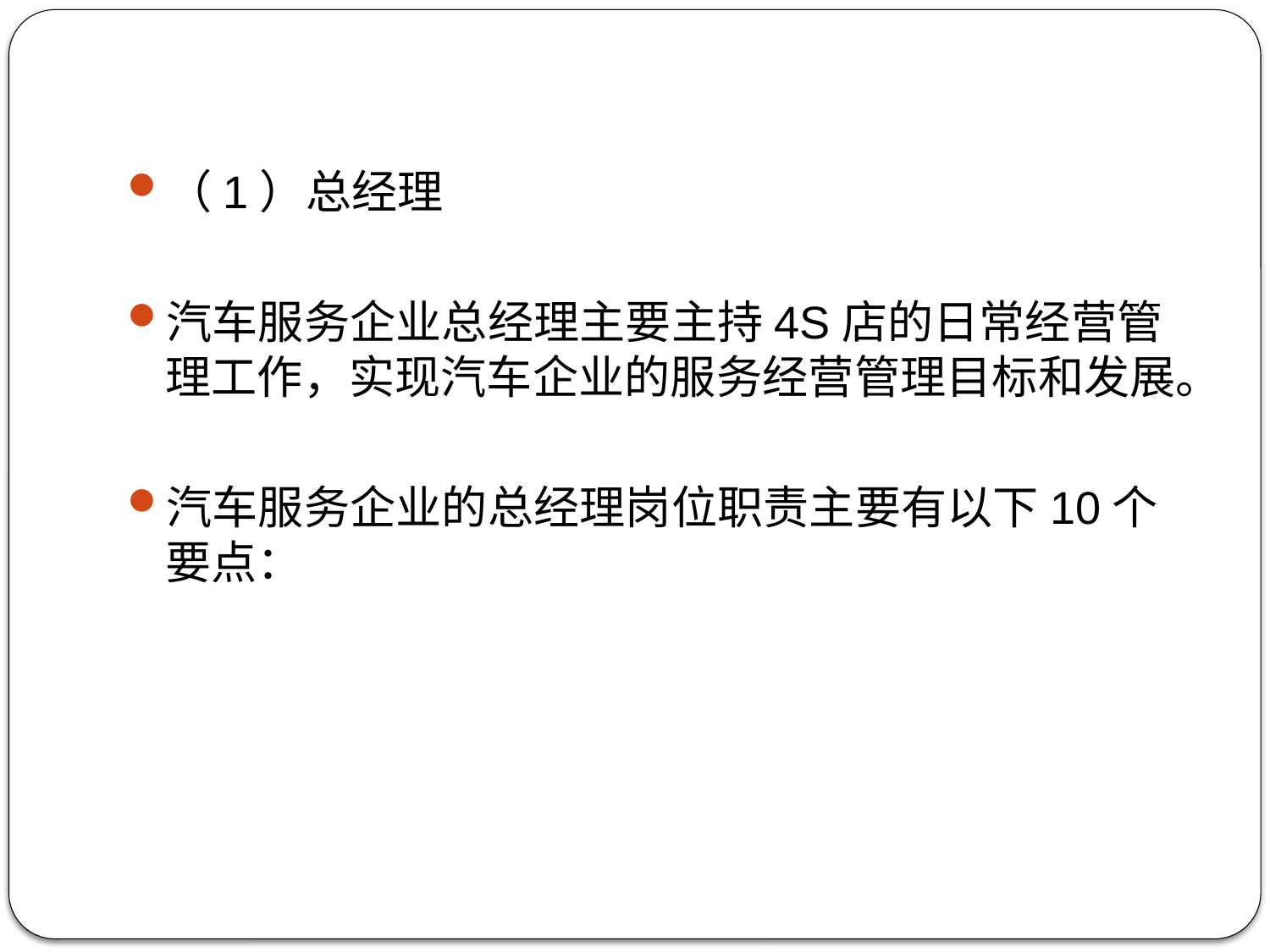

（1）总经理

汽车服务企业总经理主要主持4S店的日常经营管理工作，实现汽车企业的服务经营管理目标和发展。

汽车服务企业的总经理岗位职责主要有以下10个要点：